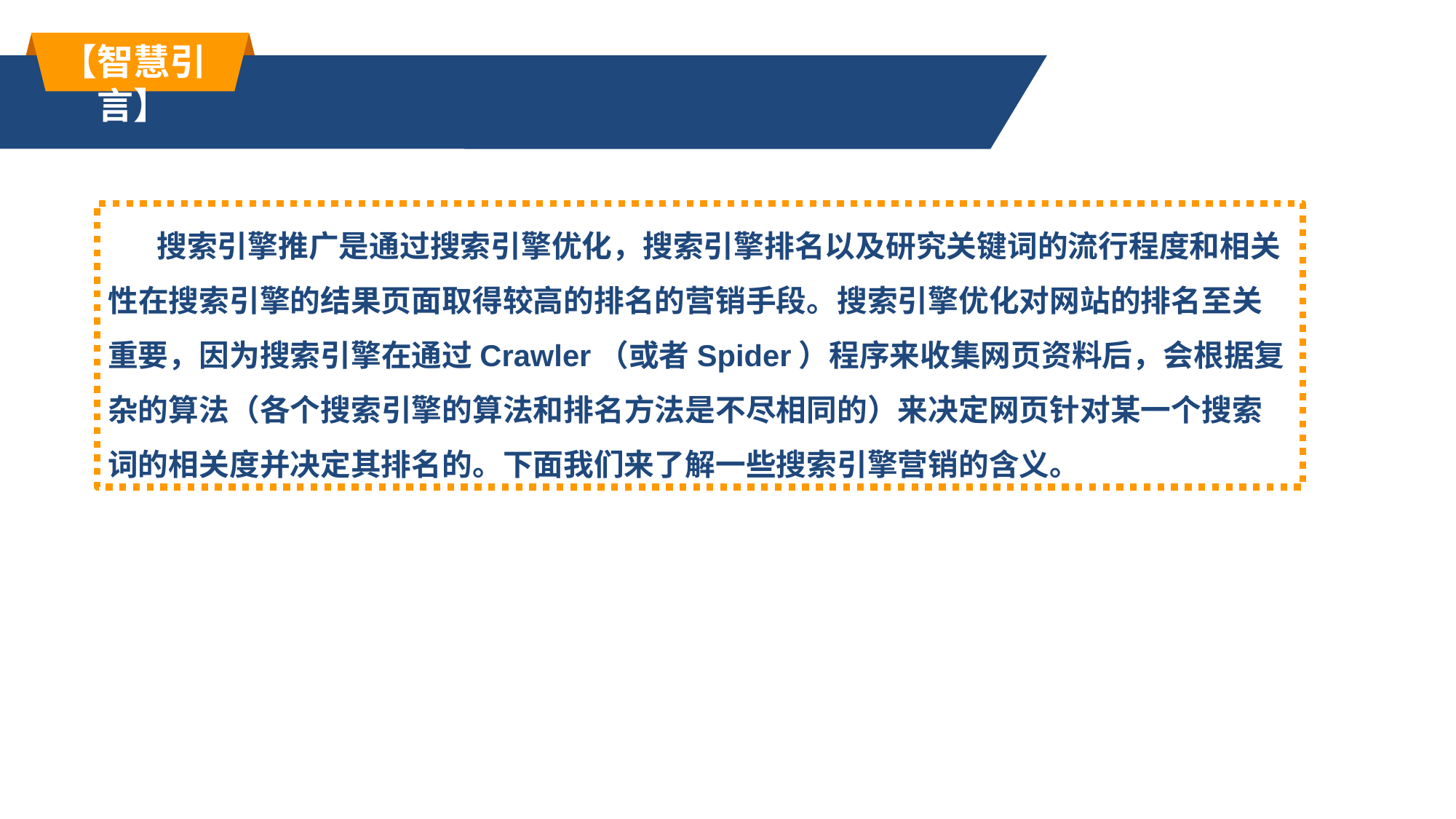

【智慧引言】

      搜索引擎推广是通过搜索引擎优化，搜索引擎排名以及研究关键词的流行程度和相关性在搜索引擎的结果页面取得较高的排名的营销手段。搜索引擎优化对网站的排名至关重要，因为搜索引擎在通过Crawler（或者Spider）程序来收集网页资料后，会根据复杂的算法（各个搜索引擎的算法和排名方法是不尽相同的）来决定网页针对某一个搜索词的相关度并决定其排名的。下面我们来了解一些搜索引擎营销的含义。